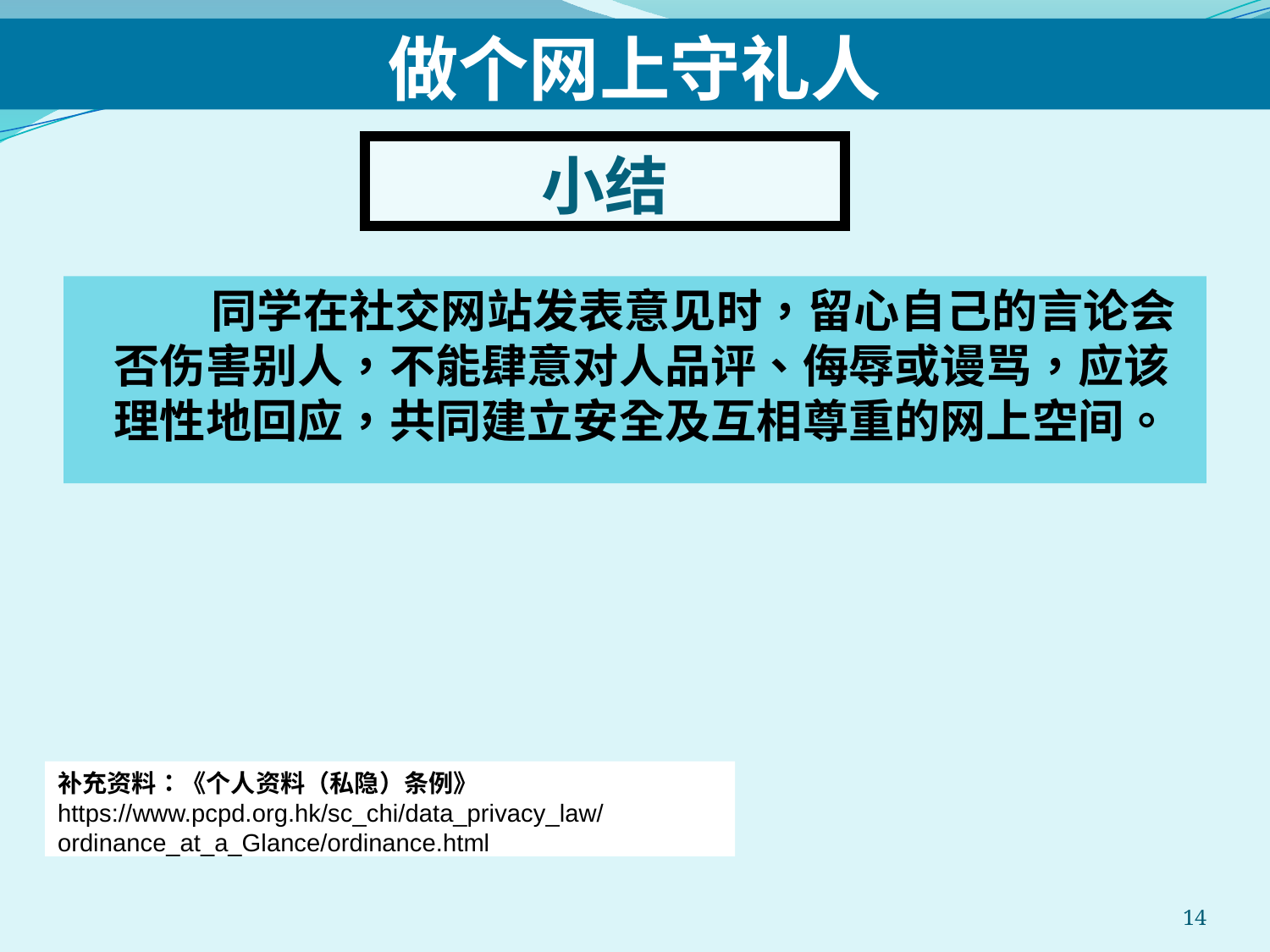

做个网上守礼人
小结
            同学在社交网站发表意见时，留心自己的言论会否伤害别人，不能肆意对人品评、侮辱或谩骂，应该理性地回应，共同建立安全及互相尊重的网上空间。

补充资料：《个人资料（私隐）条例》
https://www.pcpd.org.hk/sc_chi/data_privacy_law/ordinance_at_a_Glance/ordinance.html
14